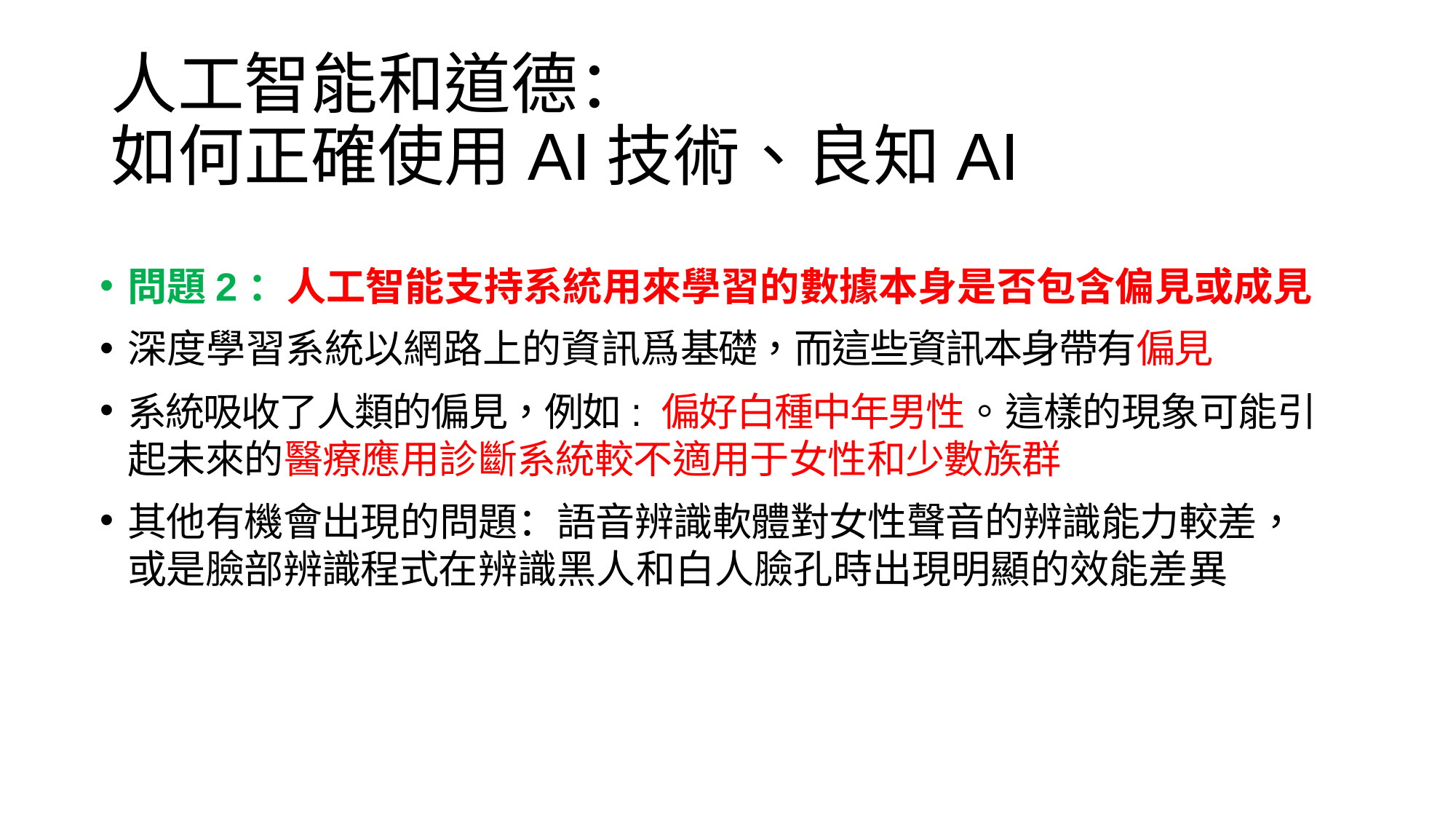

# 人工智能和道德： 如何正確使用AI技術、良知AI
問題2：人工智能支持系統用來學習的數據本身是否包含偏見或成見
深度學習系統以網路上的資訊爲基礎，而這些資訊本身帶有偏見
系統吸收了人類的偏見，例如: 偏好白種中年男性。這樣的現象可能引起未來的醫療應用診斷系統較不適用于女性和少數族群
其他有機會出現的問題：語音辨識軟體對女性聲音的辨識能力較差，或是臉部辨識程式在辨識黑人和白人臉孔時出現明顯的效能差異